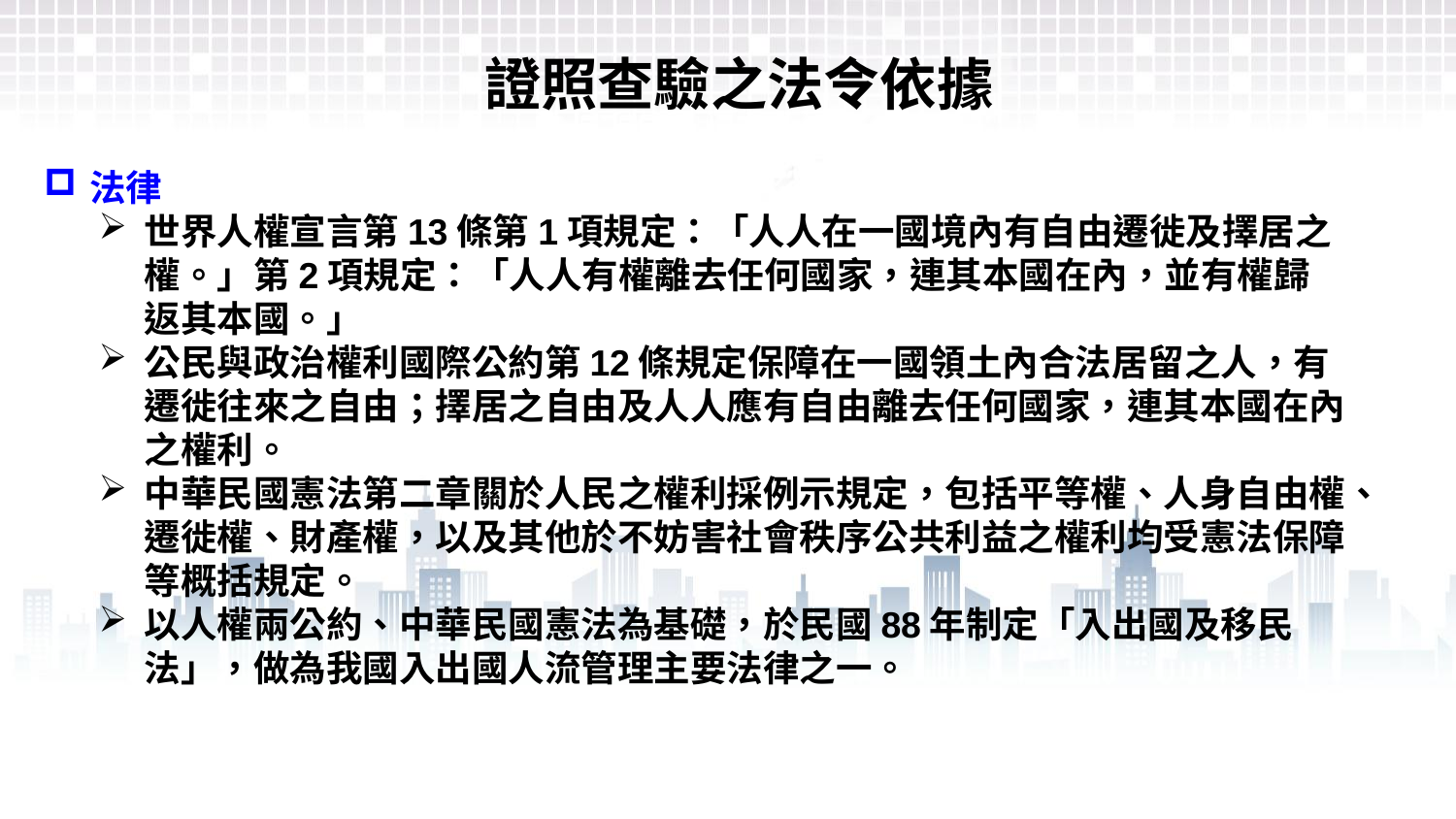

證照查驗之法令依據
法律
世界人權宣言第13條第1項規定：「人人在一國境內有自由遷徙及擇居之權。」第2項規定：「人人有權離去任何國家，連其本國在內，並有權歸返其本國。」
公民與政治權利國際公約第12條規定保障在一國領土內合法居留之人，有遷徙往來之自由；擇居之自由及人人應有自由離去任何國家，連其本國在內之權利。
中華民國憲法第二章關於人民之權利採例示規定，包括平等權、人身自由權、遷徙權、財產權，以及其他於不妨害社會秩序公共利益之權利均受憲法保障等概括規定。
以人權兩公約、中華民國憲法為基礎，於民國88年制定「入出國及移民法」，做為我國入出國人流管理主要法律之一。